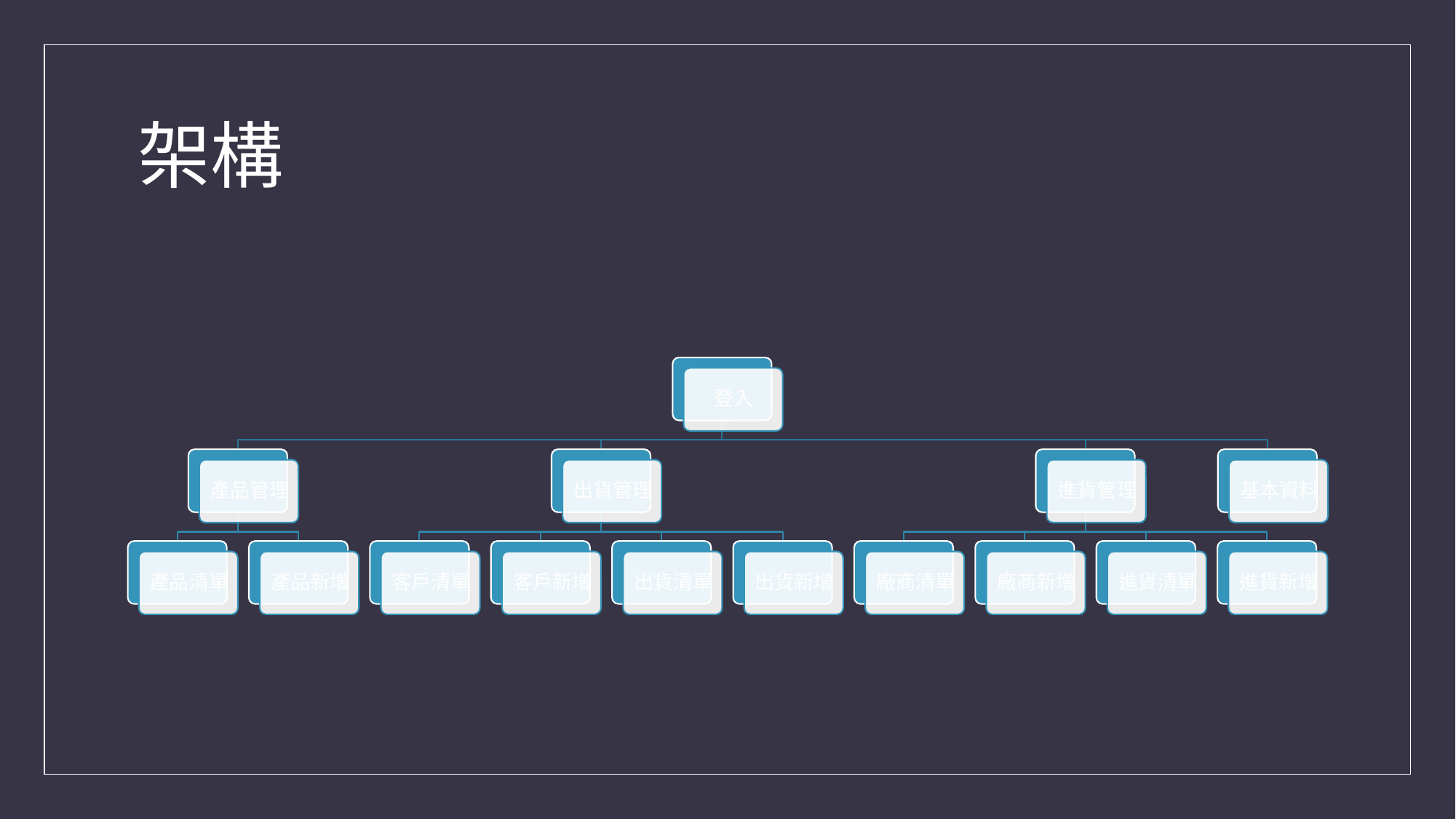

# 架構
登入
產品管理
產品清單
產品新增
出貨管理
客戶清單
客戶新增
出貨清單
出貨新增
進貨管理
廠商清單
廠商新增
進貨清單
進貨新增
基本資料